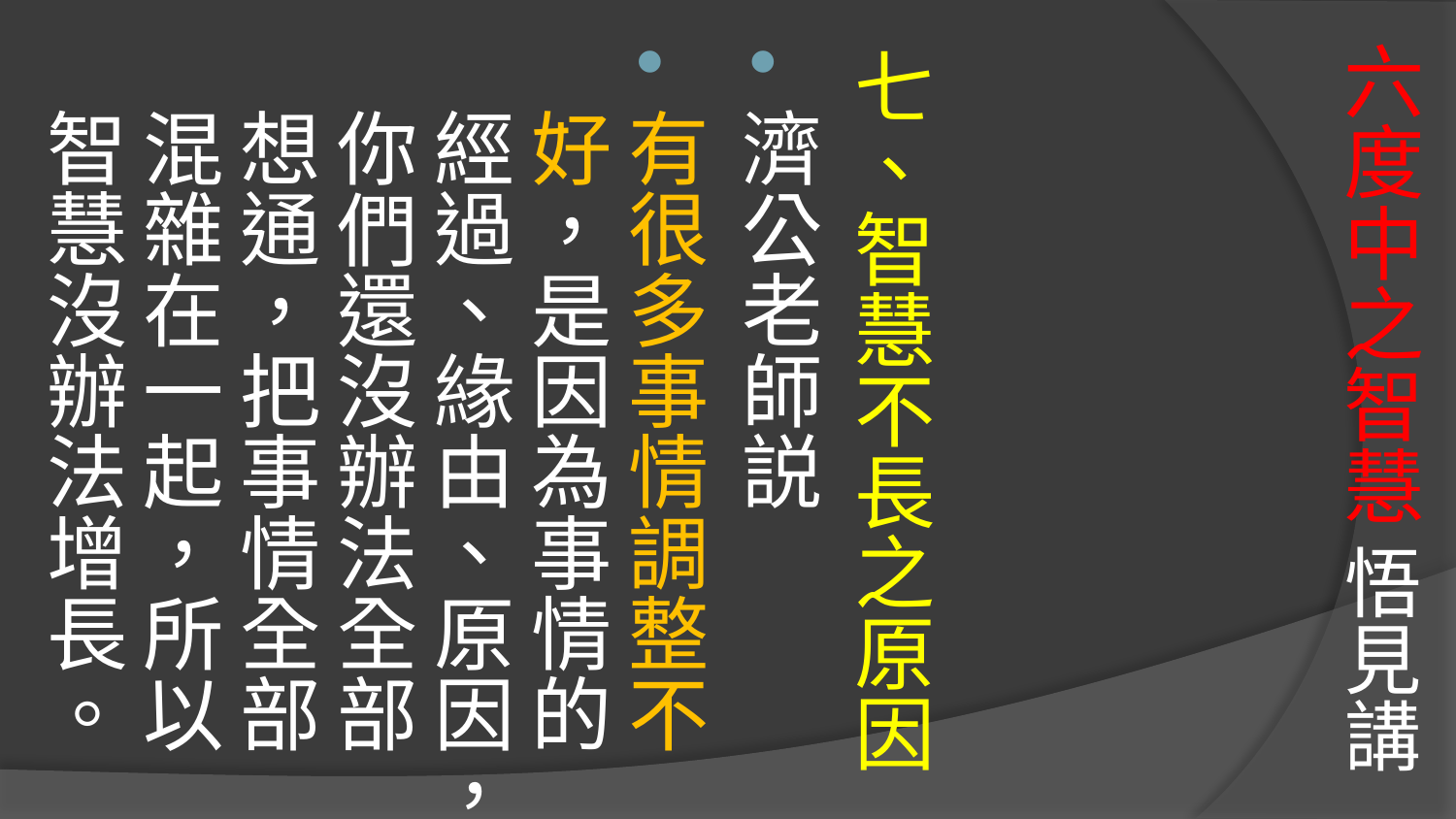

# 六度中之智慧 悟見講
七、智慧不長之原因
濟公老師説
有很多事情調整不好，是因為事情的經過、緣由、原因，你們還沒辦法全部想通，把事情全部混雜在一起，所以智慧沒辦法增長。